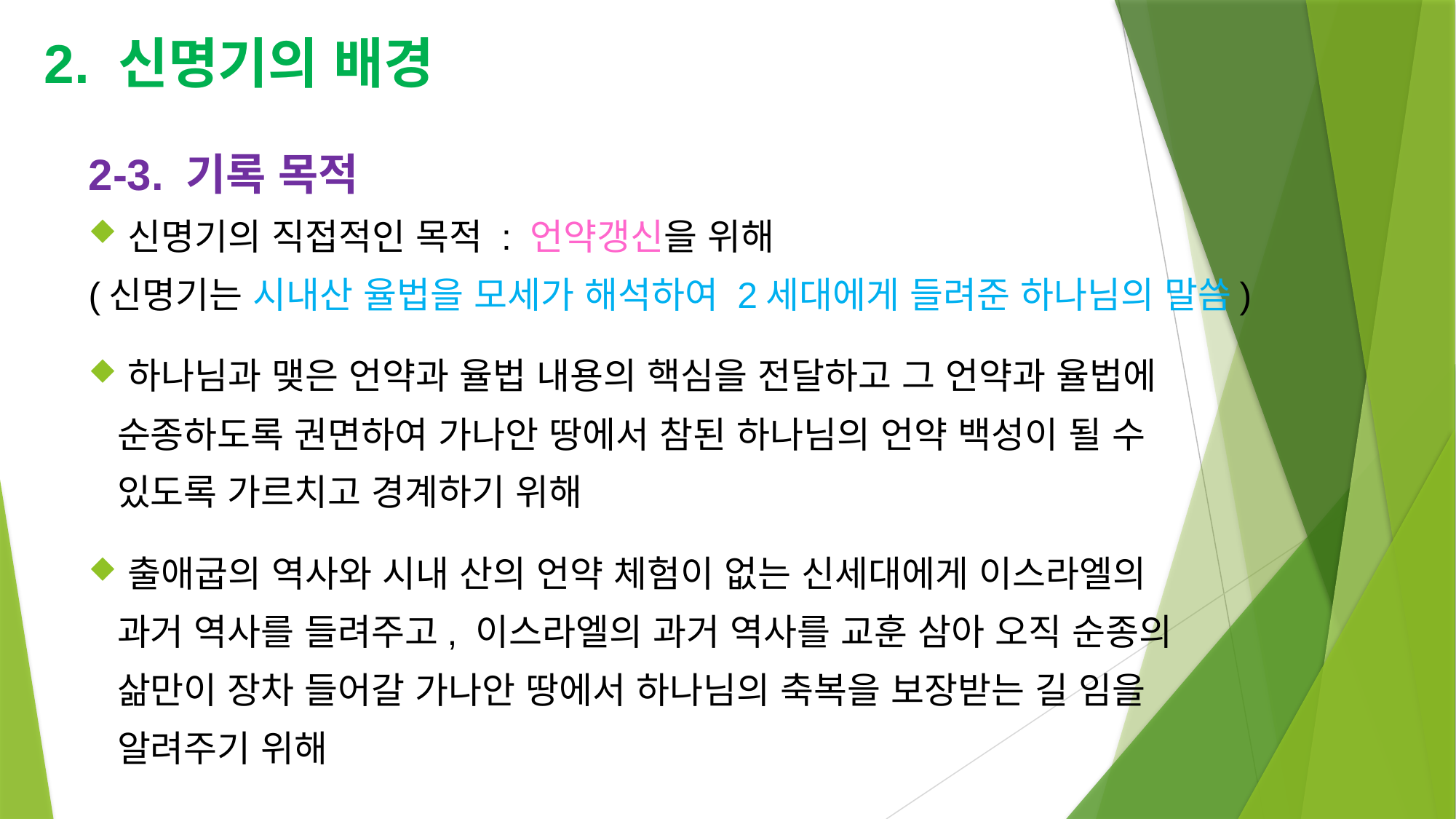

# 2. 신명기의 배경
2-3. 기록 목적
신명기의 직접적인 목적 : 언약갱신을 위해
(신명기는 시내산 율법을 모세가 해석하여 2세대에게 들려준 하나님의 말씀)

하나님과 맺은 언약과 율법 내용의 핵심을 전달하고 그 언약과 율법에
  순종하도록 권면하여 가나안 땅에서 참된 하나님의 언약 백성이 될 수
  있도록 가르치고 경계하기 위해

출애굽의 역사와 시내 산의 언약 체험이 없는 신세대에게 이스라엘의
  과거 역사를 들려주고, 이스라엘의 과거 역사를 교훈 삼아 오직 순종의
  삶만이 장차 들어갈 가나안 땅에서 하나님의 축복을 보장받는 길 임을
  알려주기 위해